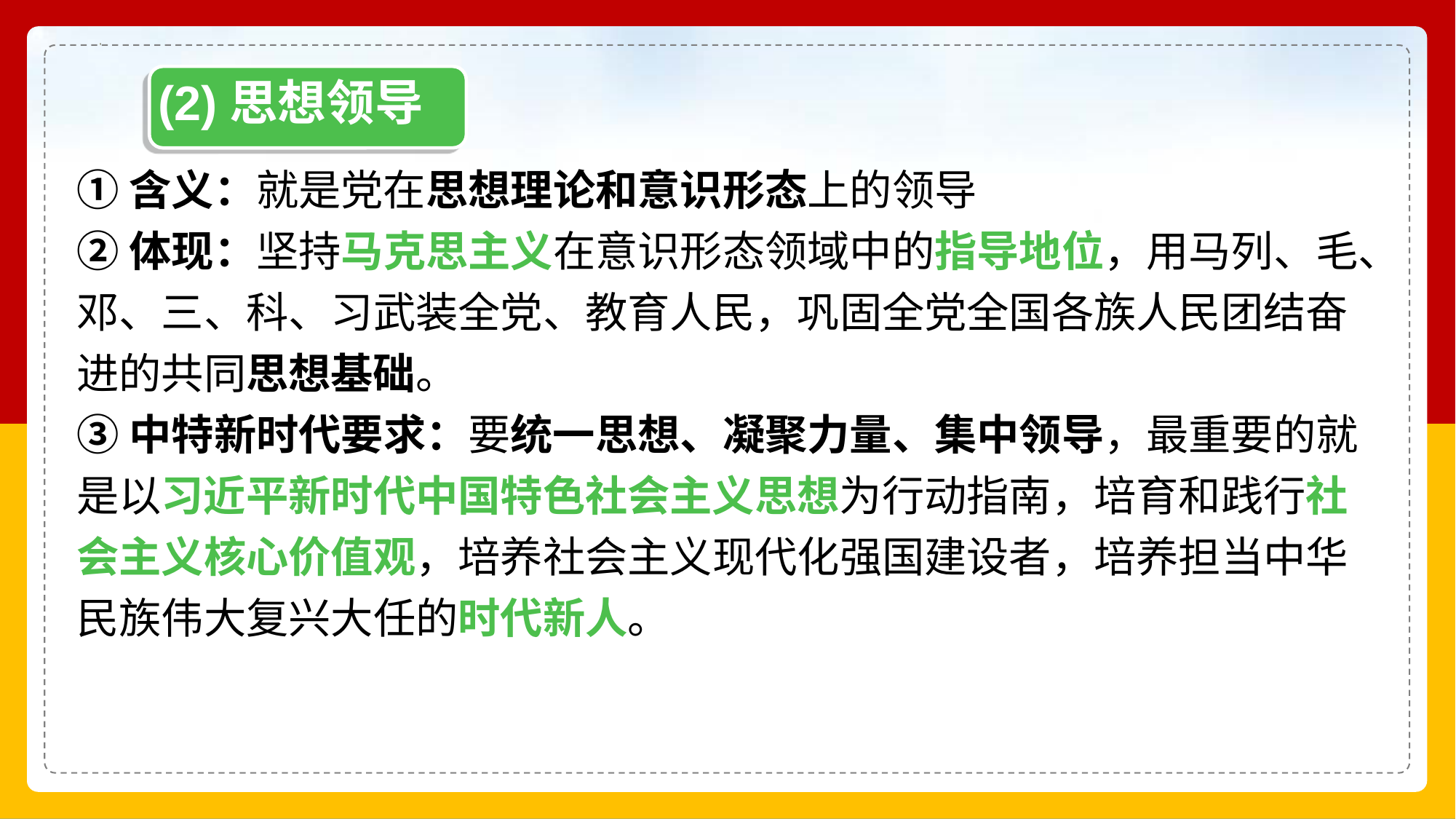

(2)思想领导

①含义：就是党在思想理论和意识形态上的领导
②体现：坚持马克思主义在意识形态领域中的指导地位，用马列、毛、邓、三、科、习武装全党、教育人民，巩固全党全国各族人民团结奋进的共同思想基础。
③中特新时代要求：要统一思想、凝聚力量、集中领导，最重要的就是以习近平新时代中国特色社会主义思想为行动指南，培育和践行社会主义核心价值观，培养社会主义现代化强国建设者，培养担当中华民族伟大复兴大任的时代新人。